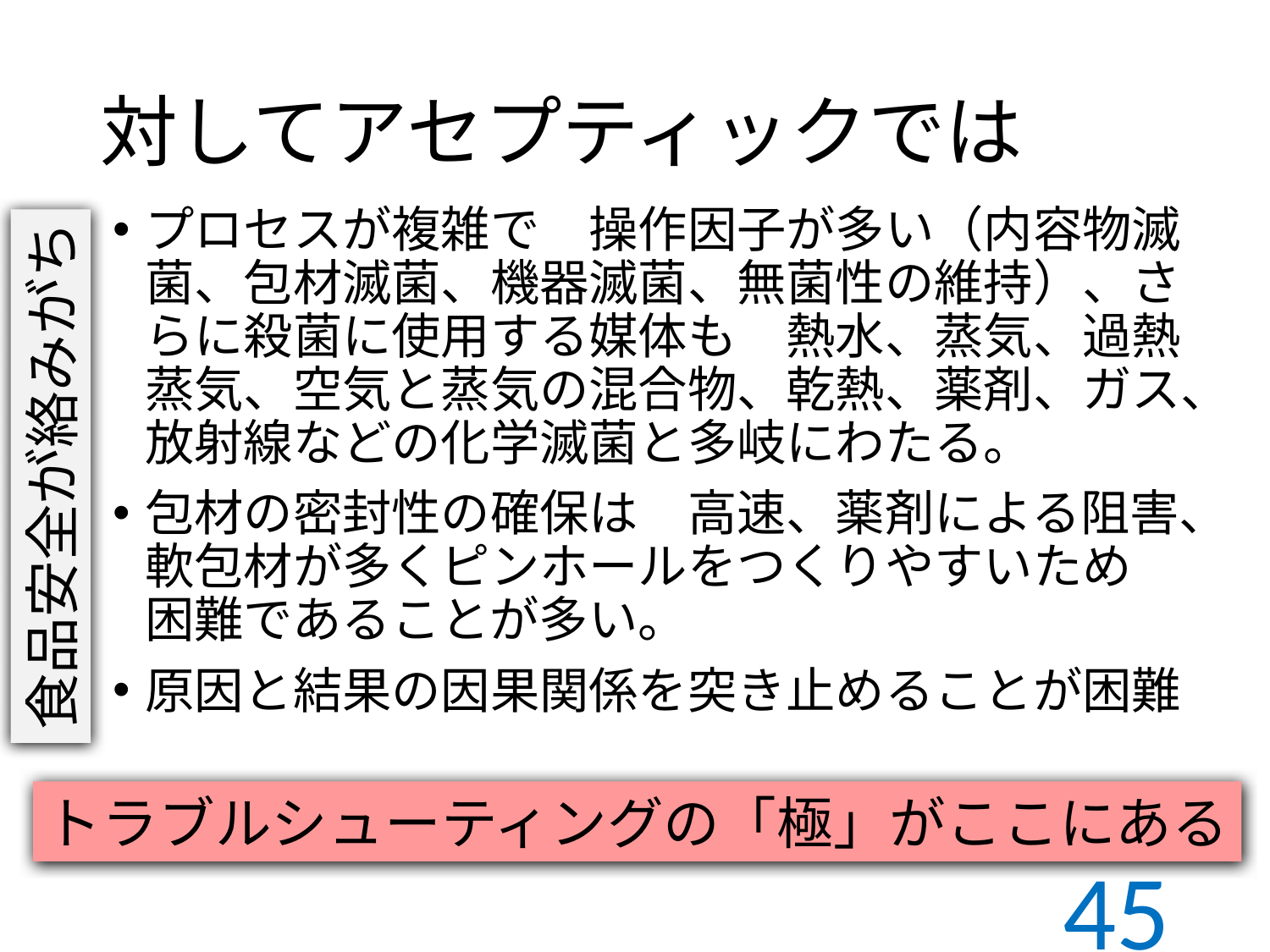

# 対してアセプティックでは
プロセスが複雑で　操作因子が多い（内容物滅菌、包材滅菌、機器滅菌、無菌性の維持）、さらに殺菌に使用する媒体も　熱水、蒸気、過熱蒸気、空気と蒸気の混合物、乾熱、薬剤、ガス、放射線などの化学滅菌と多岐にわたる。
包材の密封性の確保は　高速、薬剤による阻害、軟包材が多くピンホールをつくりやすいため　困難であることが多い。
原因と結果の因果関係を突き止めることが困難
食品安全が絡みがち
トラブルシューティングの「極」がここにある
45